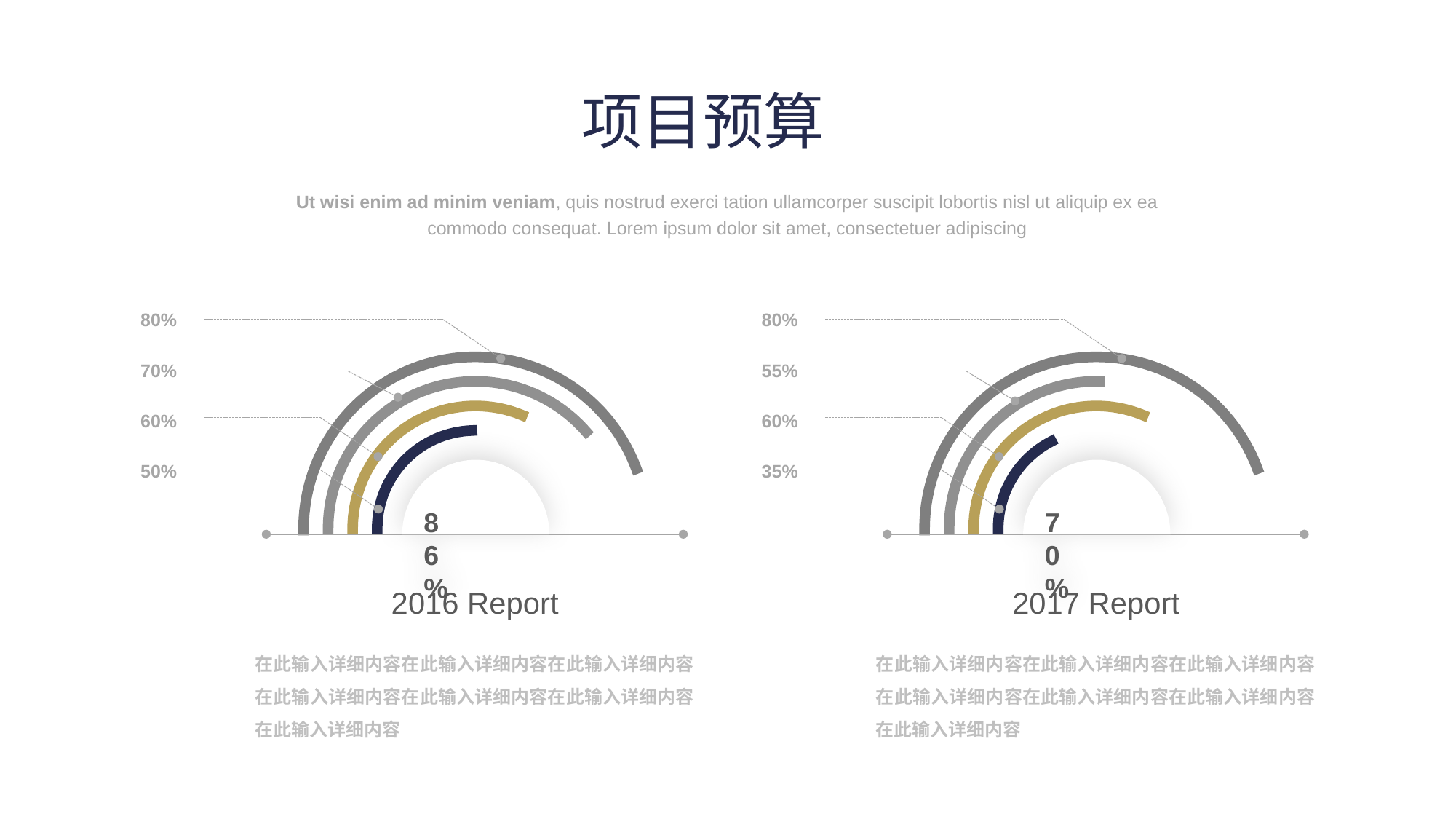

项目预算
Ut wisi enim ad minim veniam, quis nostrud exerci tation ullamcorper suscipit lobortis nisl ut aliquip ex ea commodo consequat. Lorem ipsum dolor sit amet, consectetuer adipiscing
80%
80%

86%

70%
70%
55%
60%
60%
50%
35%
2016 Report
2017 Report
在此输入详细内容在此输入详细内容在此输入详细内容在此输入详细内容在此输入详细内容在此输入详细内容在此输入详细内容

在此输入详细内容在此输入详细内容在此输入详细内容在此输入详细内容在此输入详细内容在此输入详细内容在此输入详细内容